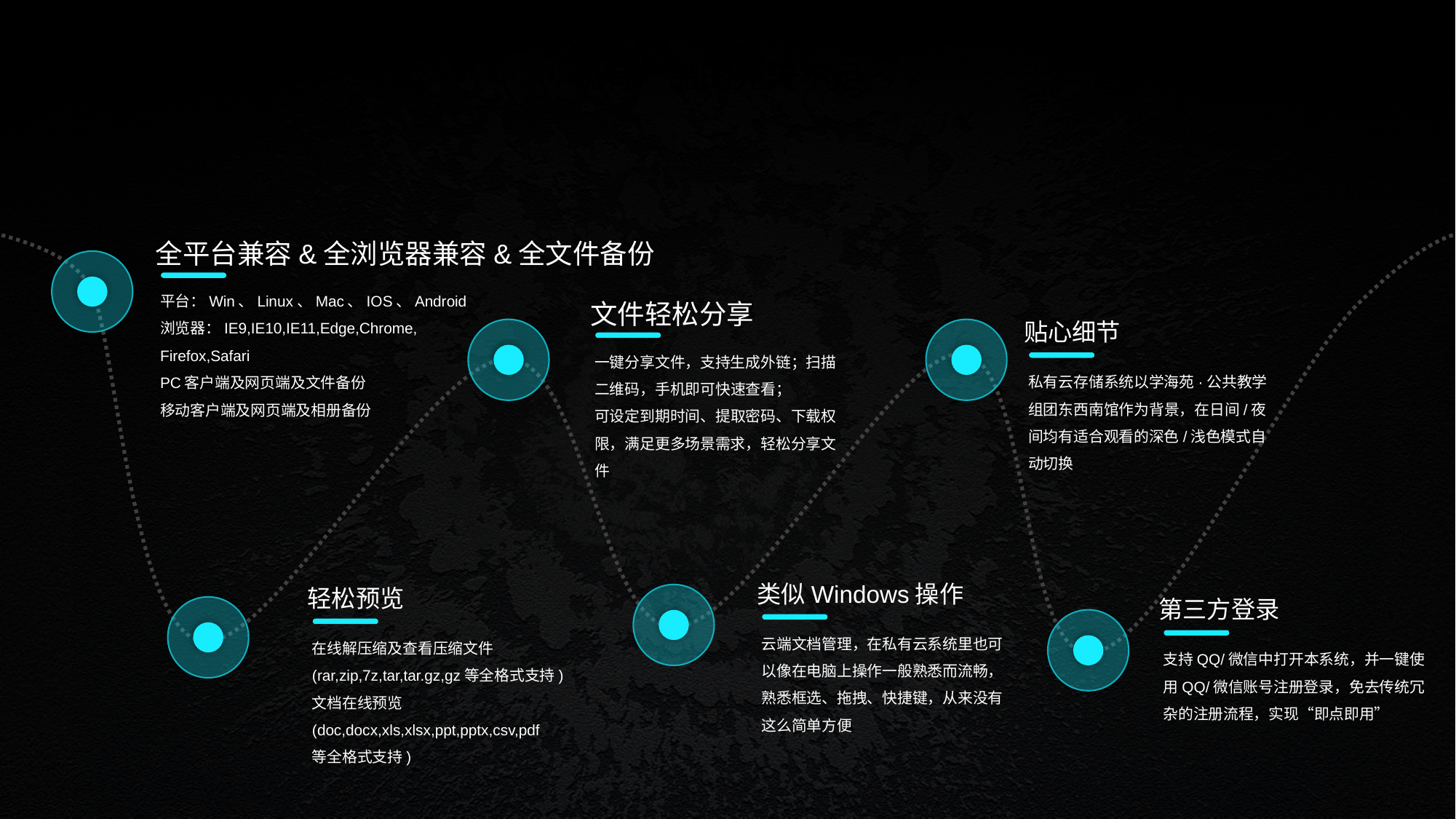

现有产品的先天不足

全平台兼容&全浏览器兼容&全文件备份

平台：Win、Linux、Mac、IOS、Android
浏览器：IE9,IE10,IE11,Edge,Chrome,
Firefox,Safari
PC客户端及网页端及文件备份
移动客户端及网页端及相册备份
文件轻松分享
贴心细节

一键分享文件，支持生成外链；扫描二维码，手机即可快速查看；
可设定到期时间、提取密码、下载权限，满足更多场景需求，轻松分享文件

私有云存储系统以学海苑·公共教学组团东西南馆作为背景，在日间/夜间均有适合观看的深色/浅色模式自动切换
类似Windows操作
轻松预览

第三方登录

云端文档管理，在私有云系统里也可以像在电脑上操作一般熟悉而流畅，熟悉框选、拖拽、快捷键，从来没有这么简单方便
在线解压缩及查看压缩文件(rar,zip,7z,tar,tar.gz,gz等全格式支持)
文档在线预览(doc,docx,xls,xlsx,ppt,pptx,csv,pdf
等全格式支持)

支持QQ/微信中打开本系统，并一键使用QQ/微信账号注册登录，免去传统冗杂的注册流程，实现“即点即用”